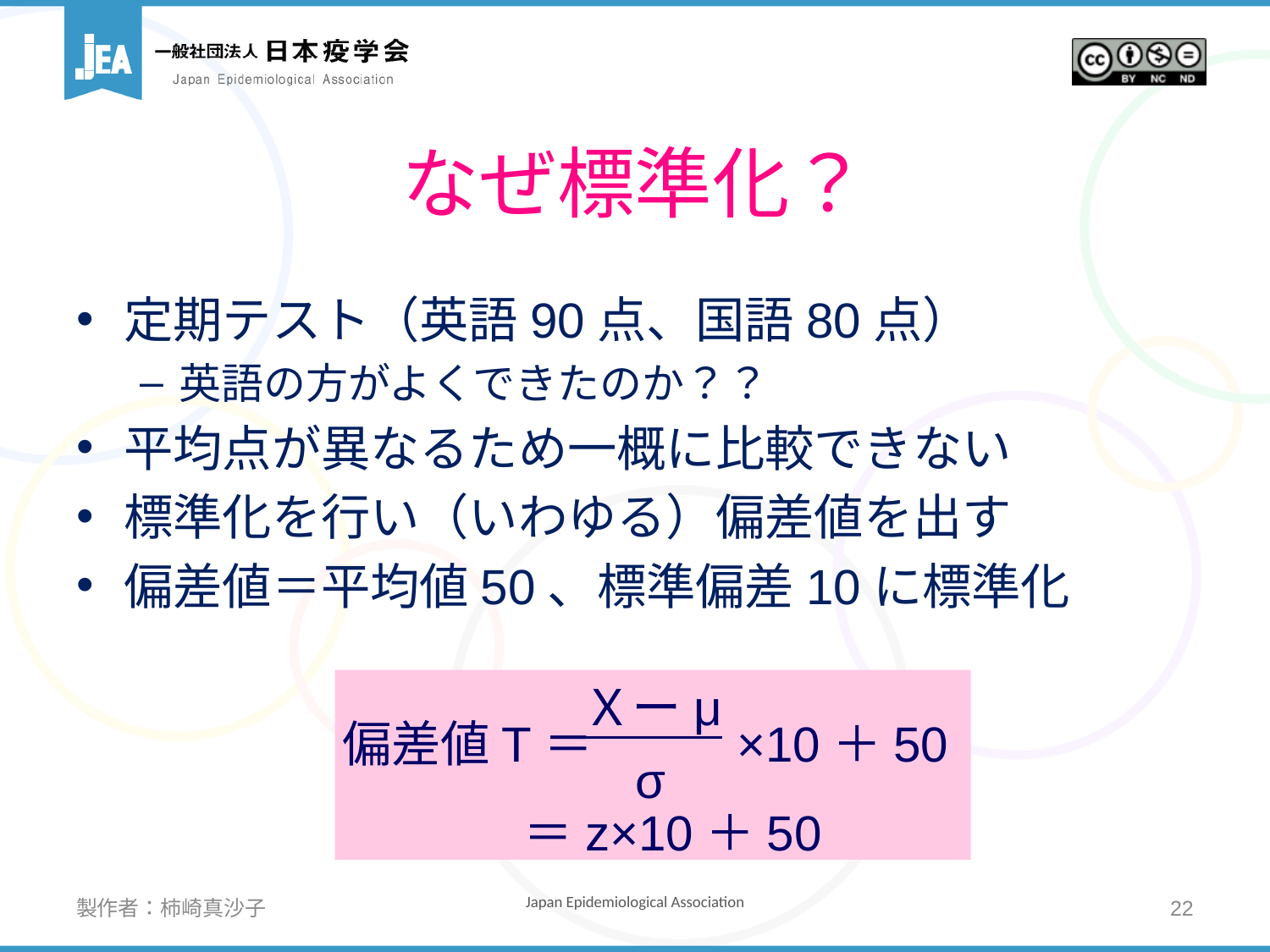

# なぜ標準化？
定期テスト（英語90点、国語80点）
英語の方がよくできたのか？？
平均点が異なるため一概に比較できない
標準化を行い（いわゆる）偏差値を出す
偏差値＝平均値50、標準偏差10に標準化

Ｘーμ
偏差値T＝　　   ×10＋50

  　　　＝z×10＋50
σ
製作者：柿崎真沙子
22